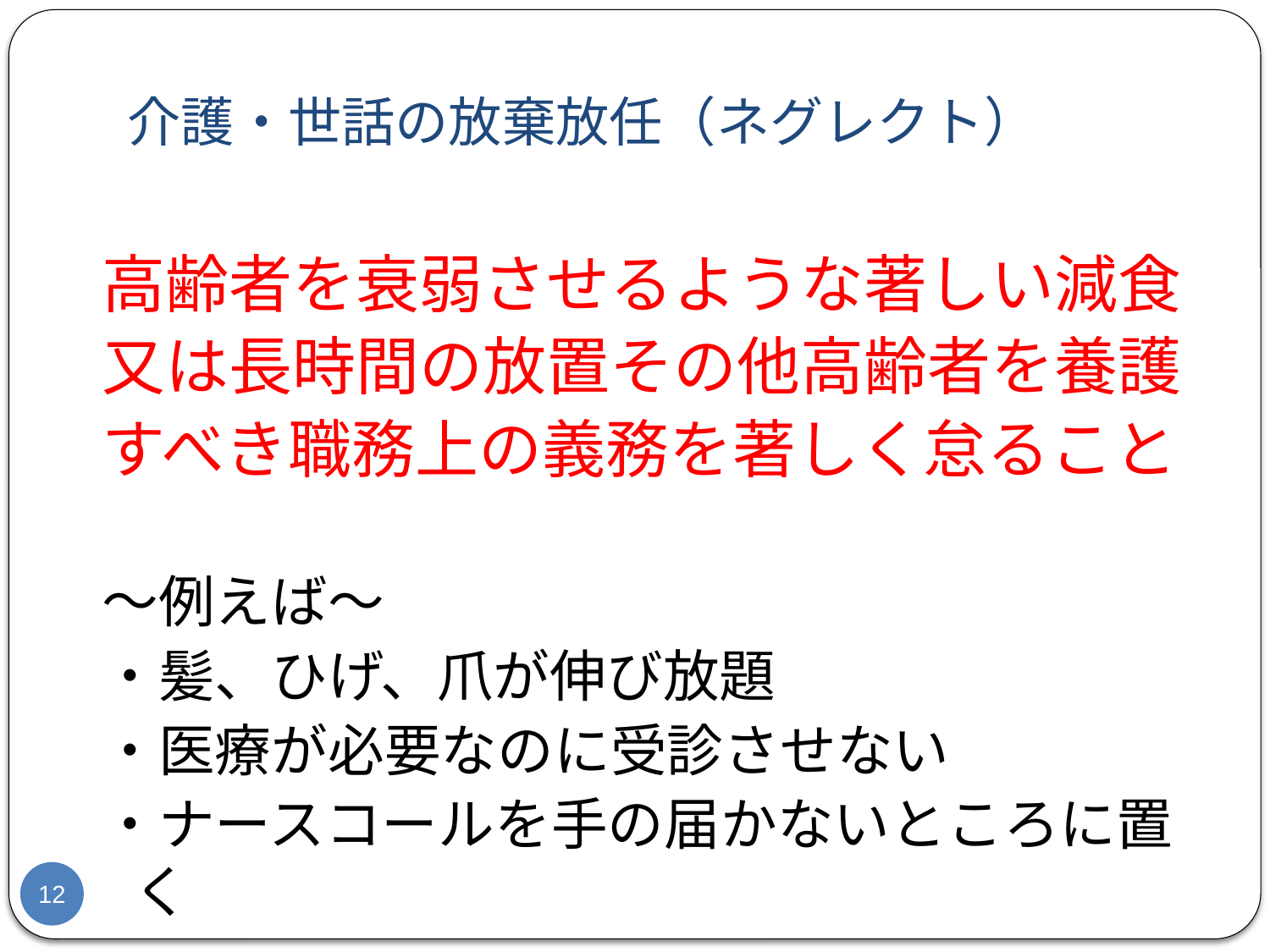

# 介護・世話の放棄放任（ネグレクト）

高齢者を衰弱させるような著しい減食
又は長時間の放置その他高齢者を養護
すべき職務上の義務を著しく怠ること

～例えば～
・髪、ひげ、爪が伸び放題
・医療が必要なのに受診させない
・ナースコールを手の届かないところに置く
12